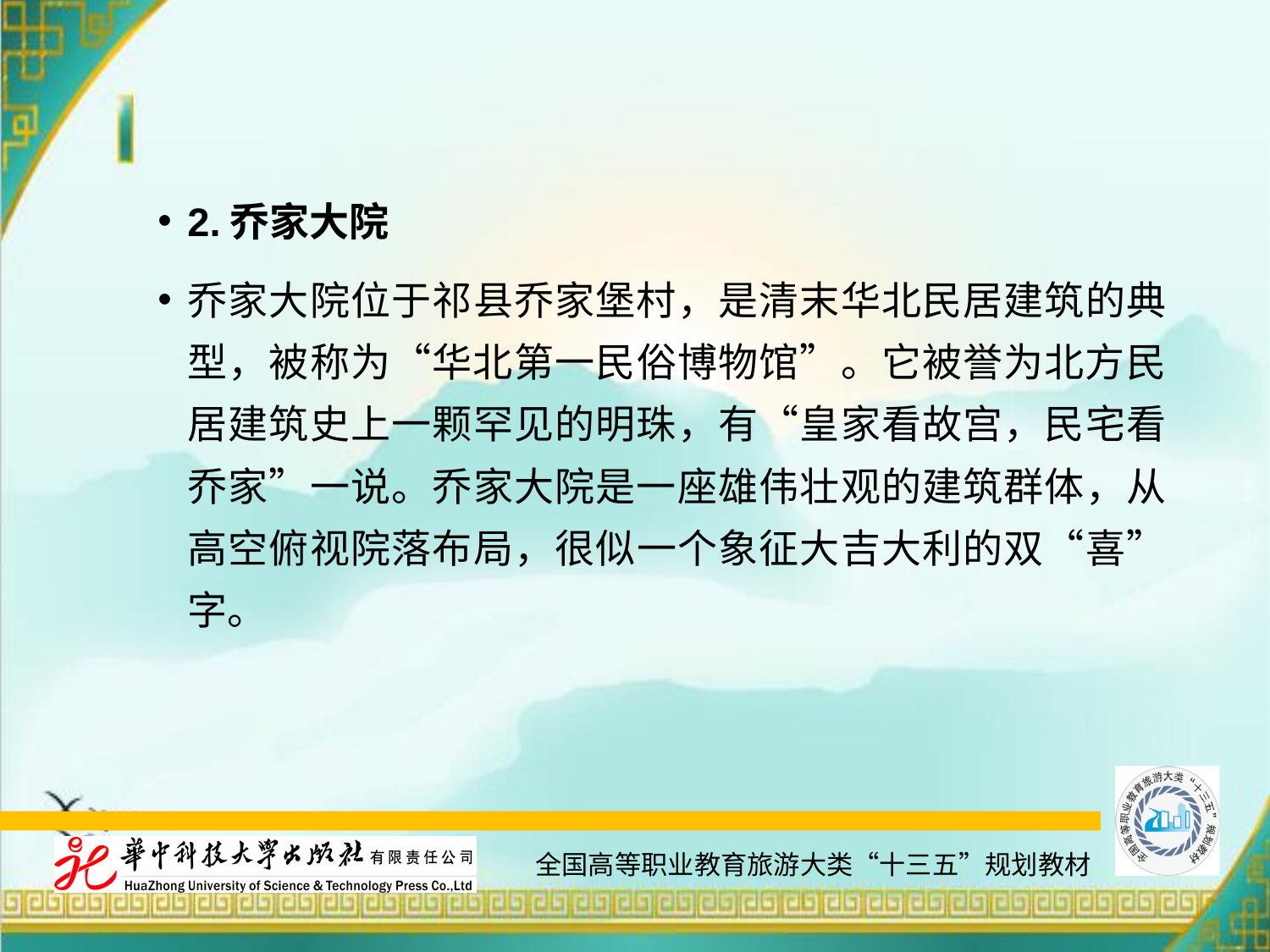

#
2.乔家大院
乔家大院位于祁县乔家堡村，是清末华北民居建筑的典型，被称为“华北第一民俗博物馆”。它被誉为北方民居建筑史上一颗罕见的明珠，有“皇家看故宫，民宅看乔家”一说。乔家大院是一座雄伟壮观的建筑群体，从高空俯视院落布局，很似一个象征大吉大利的双“喜”字。